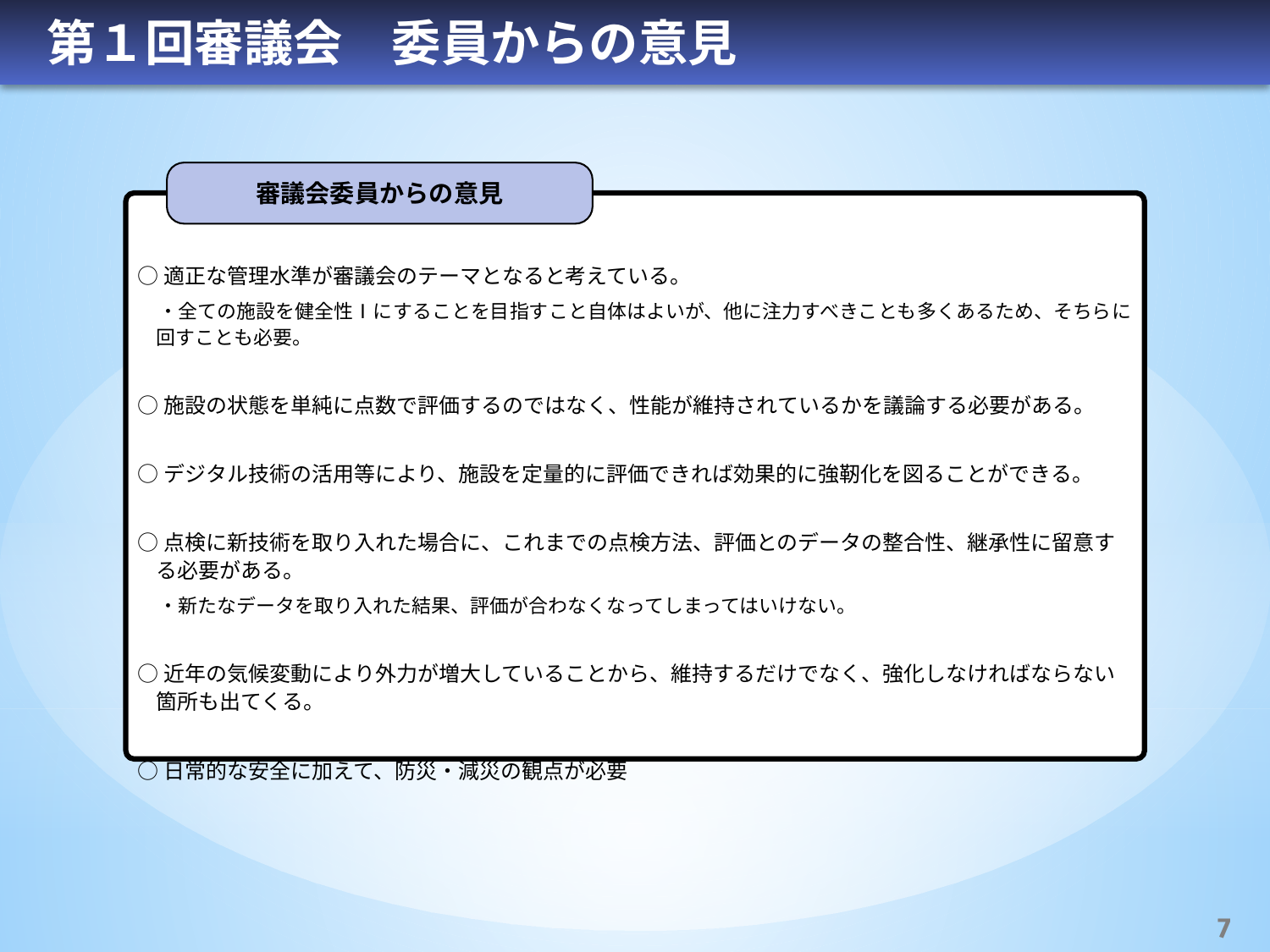

第１回審議会　委員からの意見
審議会委員からの意見

○適正な管理水準が審議会のテーマとなると考えている。
　・全ての施設を健全性Ⅰにすることを目指すこと自体はよいが、他に注力すべきことも多くあるため、そちらに回すことも必要。

○施設の状態を単純に点数で評価するのではなく、性能が維持されているかを議論する必要がある。

○デジタル技術の活用等により、施設を定量的に評価できれば効果的に強靭化を図ることができる。

○点検に新技術を取り入れた場合に、これまでの点検方法、評価とのデータの整合性、継承性に留意する必要がある。
　・新たなデータを取り入れた結果、評価が合わなくなってしまってはいけない。

○近年の気候変動により外力が増大していることから、維持するだけでなく、強化しなければならない箇所も出てくる。

○日常的な安全に加えて、防災・減災の観点が必要

7